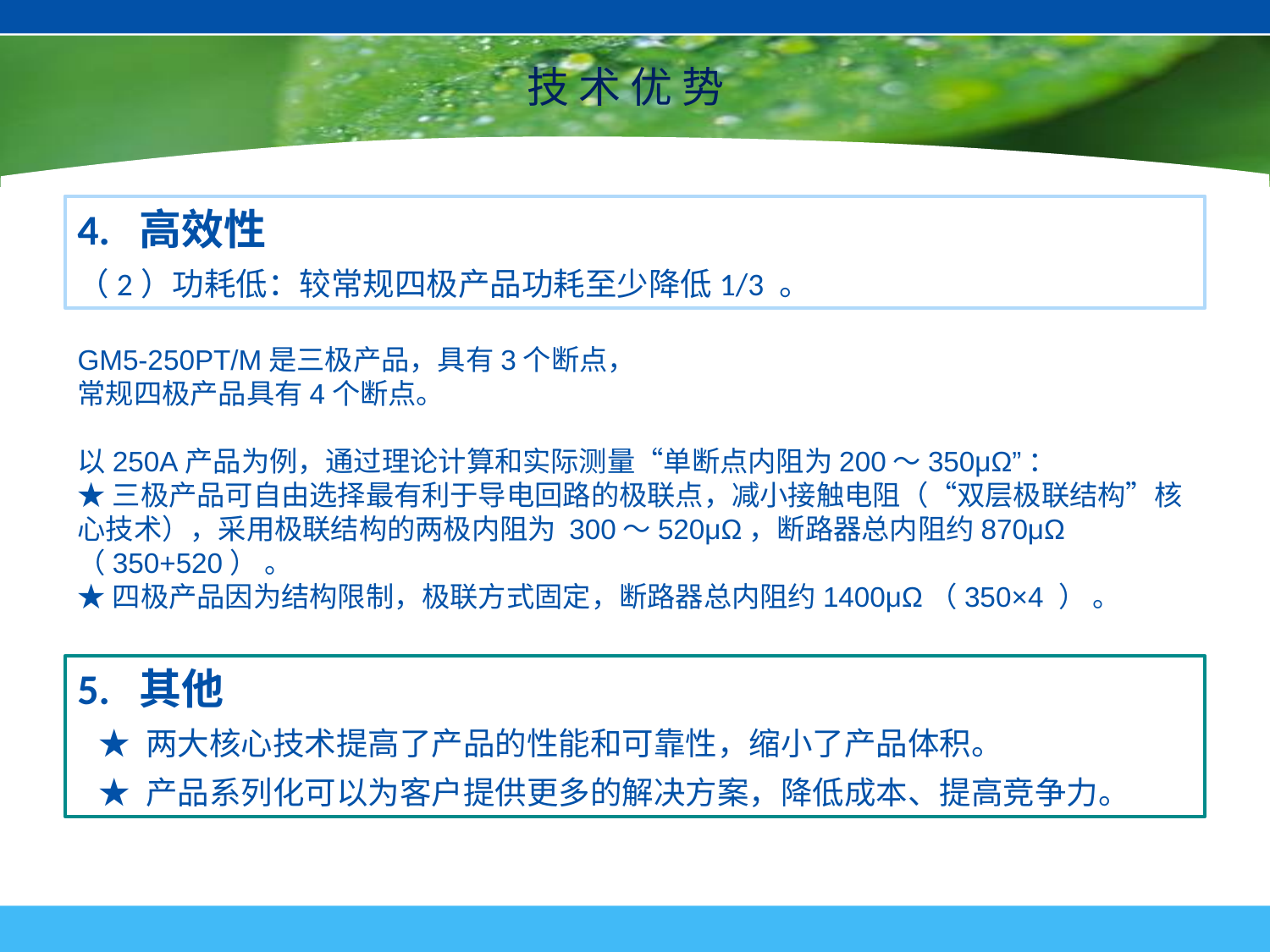

# 技 术 优 势
4.  高效性
（2）功耗低：较常规四极产品功耗至少降低1/3 。
GM5-250PT/M是三极产品，具有3个断点，
常规四极产品具有4个断点。

以250A产品为例，通过理论计算和实际测量“单断点内阻为200～350μΩ”：
★三极产品可自由选择最有利于导电回路的极联点，减小接触电阻（“双层极联结构”核心技术），采用极联结构的两极内阻为 300～520μΩ，断路器总内阻约870μΩ （350+520） 。
★四极产品因为结构限制，极联方式固定，断路器总内阻约1400μΩ（350×4 ） 。
5.  其他
   ★ 两大核心技术提高了产品的性能和可靠性，缩小了产品体积。
   ★ 产品系列化可以为客户提供更多的解决方案，降低成本、提高竞争力。